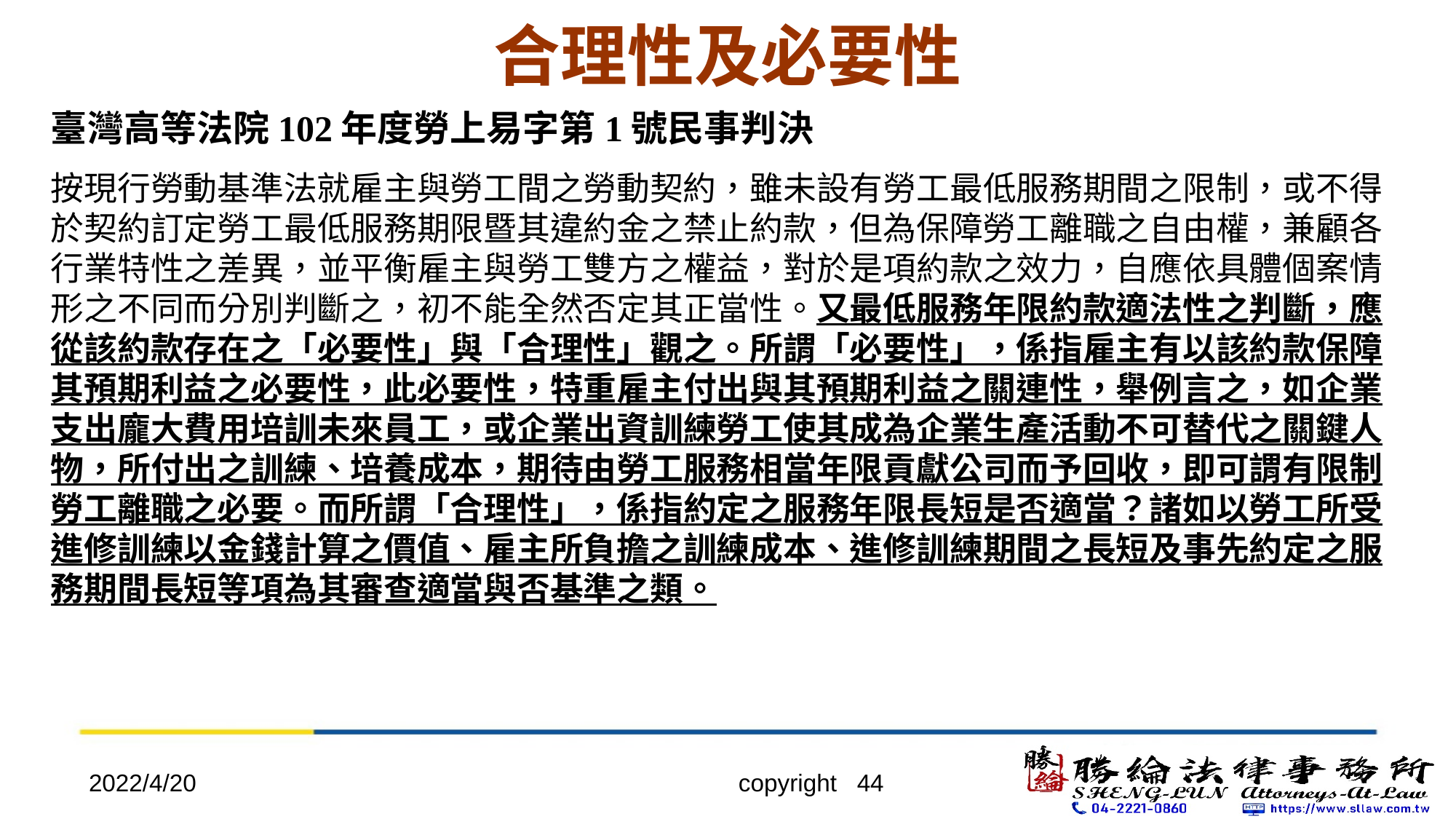

# 合理性及必要性
臺灣高等法院102年度勞上易字第1號民事判決

按現行勞動基準法就雇主與勞工間之勞動契約，雖未設有勞工最低服務期間之限制，或不得於契約訂定勞工最低服務期限暨其違約金之禁止約款，但為保障勞工離職之自由權，兼顧各行業特性之差異，並平衡雇主與勞工雙方之權益，對於是項約款之效力，自應依具體個案情形之不同而分別判斷之，初不能全然否定其正當性。又最低服務年限約款適法性之判斷，應從該約款存在之「必要性」與「合理性」觀之。所謂「必要性」，係指雇主有以該約款保障其預期利益之必要性，此必要性，特重雇主付出與其預期利益之關連性，舉例言之，如企業支出龐大費用培訓未來員工，或企業出資訓練勞工使其成為企業生產活動不可替代之關鍵人物，所付出之訓練、培養成本，期待由勞工服務相當年限貢獻公司而予回收，即可謂有限制勞工離職之必要。而所謂「合理性」，係指約定之服務年限長短是否適當？諸如以勞工所受進修訓練以金錢計算之價值、雇主所負擔之訓練成本、進修訓練期間之長短及事先約定之服務期間長短等項為其審查適當與否基準之類。

2022/4/20
copyright   44